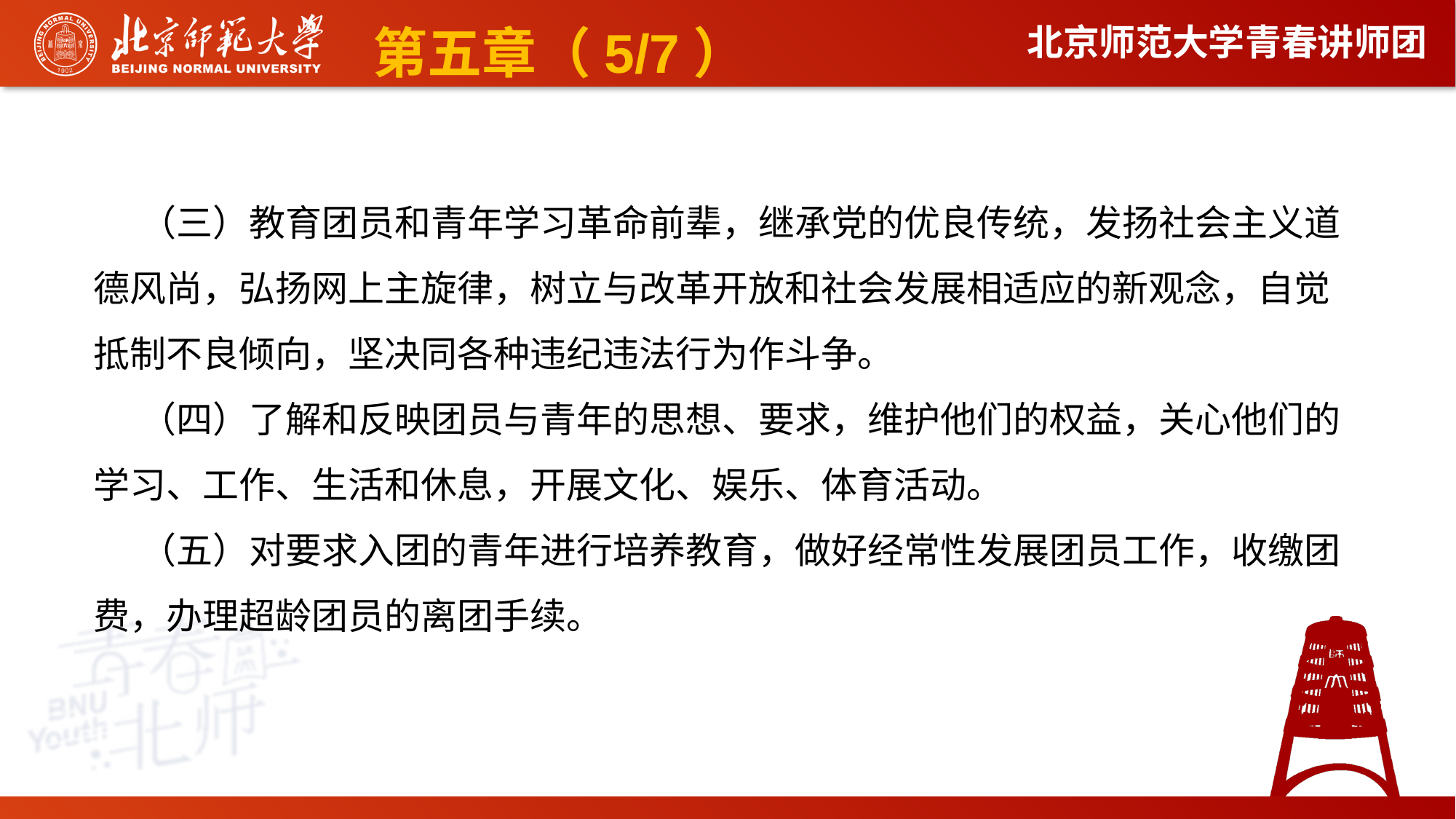

第五章（5/7）

（三）教育团员和青年学习革命前辈，继承党的优良传统，发扬社会主义道德风尚，弘扬网上主旋律，树立与改革开放和社会发展相适应的新观念，自觉抵制不良倾向，坚决同各种违纪违法行为作斗争。
（四）了解和反映团员与青年的思想、要求，维护他们的权益，关心他们的学习、工作、生活和休息，开展文化、娱乐、体育活动。
（五）对要求入团的青年进行培养教育，做好经常性发展团员工作，收缴团费，办理超龄团员的离团手续。